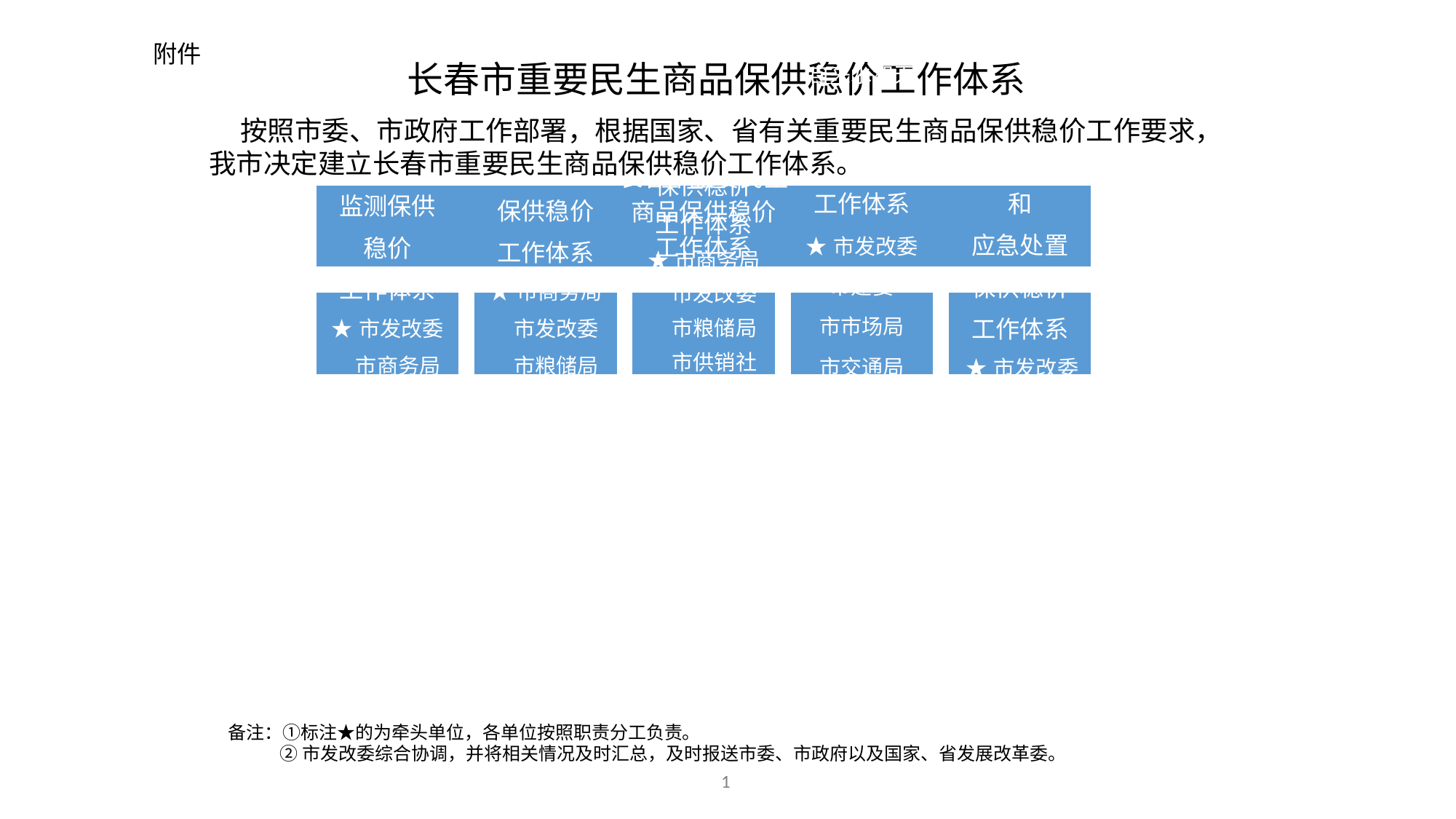

附件
长春市重要民生商品保供稳价工作体系
    按照市委、市政府工作部署，根据国家、省有关重要民生商品保供稳价工作要求，
我市决定建立长春市重要民生商品保供稳价工作体系。
长春市重要民生
商品保供稳价
工作体系
长春市政府
工作体系
★市发改委
　市商务局
　市粮储局
保供稳价
工作体系
★市商务局
　市发改委
　市粮储局
市农业农村局
　市市场局
　市财政局
　市交通局
保供稳价
工作体系
★市商务局
　市发改委
　市粮储局
　市供销社
　市畜牧局
市农业农村局
　市市场局
　市财政局
　市交通局
保供稳价
工作体系
★市发改委
市建委
市市场局
市交通局
市水务集团
应急处置
保供稳价
工作体系
 ★市发改委
   市商务局
   市市场局
备注：①标注★的为牵头单位，各单位按照职责分工负责。
             ②市发改委综合协调，并将相关情况及时汇总，及时报送市委、市政府以及国家、省发展改革委。
1